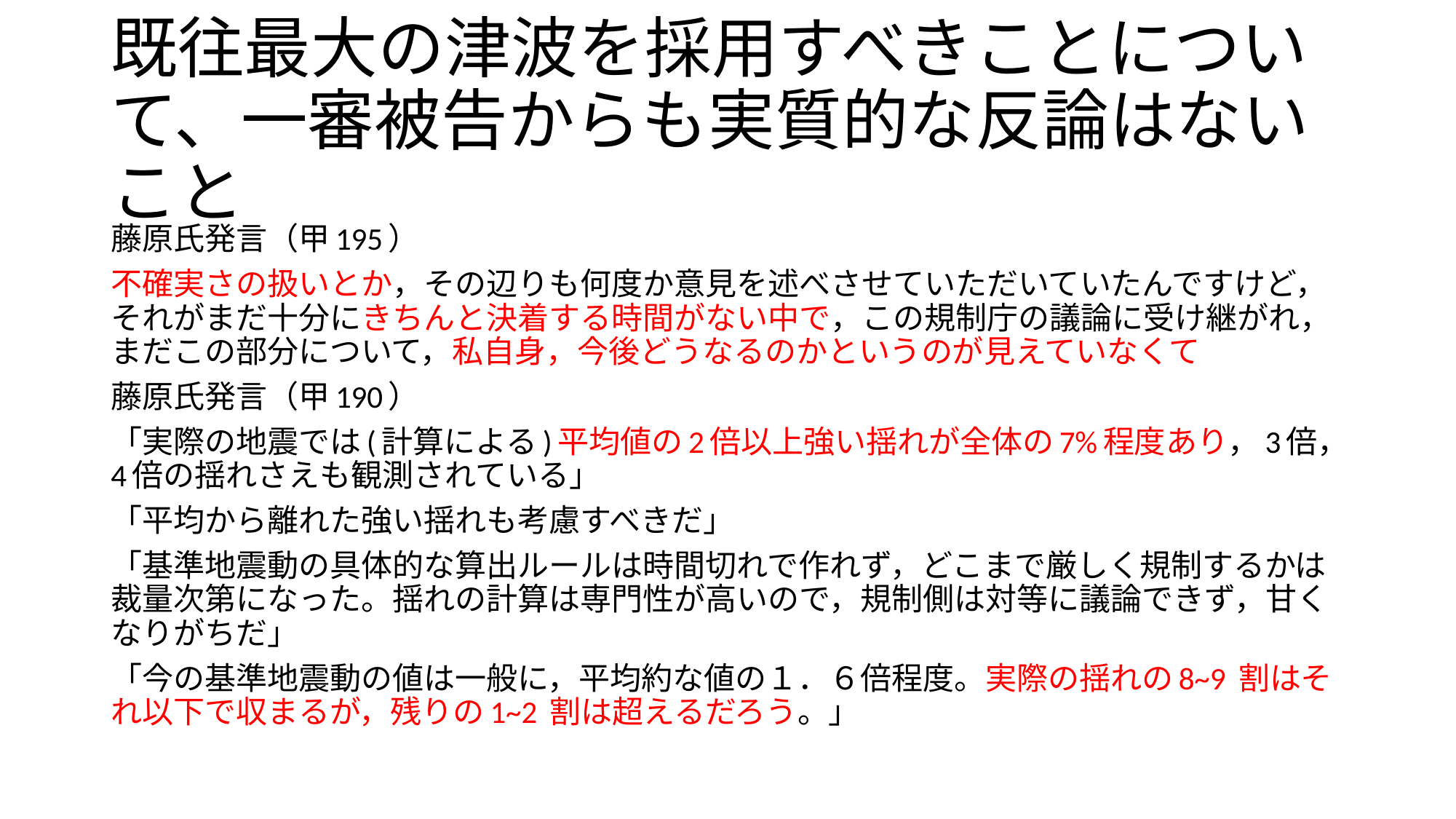

# 既往最大の津波を採用すべきことについて、一審被告からも実質的な反論はないこと
藤原氏発言（甲195）
不確実さの扱いとか，その辺りも何度か意見を述べさせていただいていたんですけど，それがまだ十分にきちんと決着する時間がない中で，この規制庁の議論に受け継がれ，まだこの部分について，私自身，今後どうなるのかというのが見えていなくて
藤原氏発言（甲190）
「実際の地震では(計算による)平均値の2倍以上強い揺れが全体の7%程度あり，3倍，4倍の揺れさえも観測されている」
「平均から離れた強い揺れも考慮すべきだ」
「基準地震動の具体的な算出ルールは時間切れで作れず，どこまで厳しく規制するかは裁量次第になった。揺れの計算は専門性が高いので，規制側は対等に議論できず，甘くなりがちだ」
「今の基準地震動の値は一般に，平均約な値の１．６倍程度。実際の揺れの8~9 割はそれ以下で収まるが，残りの1~2 割は超えるだろう。」